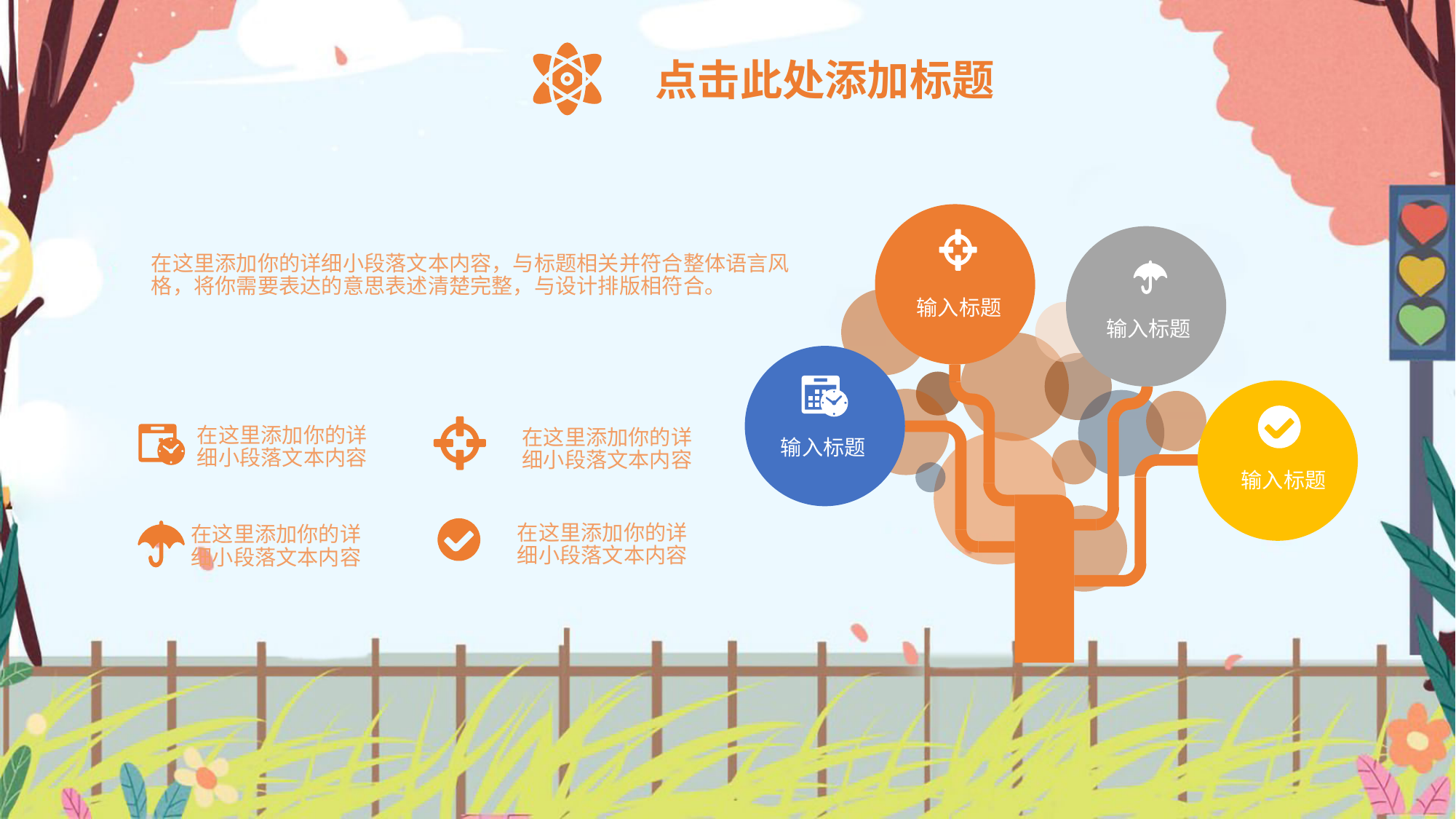

点击此处添加标题

在这里添加你的详细小段落文本内容，与标题相关并符合整体语言风格，将你需要表达的意思表述清楚完整，与设计排版相符合。

输入标题

输入标题

在这里添加你的详细小段落文本内容

在这里添加你的详细小段落文本内容

输入标题

输入标题

在这里添加你的详细小段落文本内容

在这里添加你的详细小段落文本内容